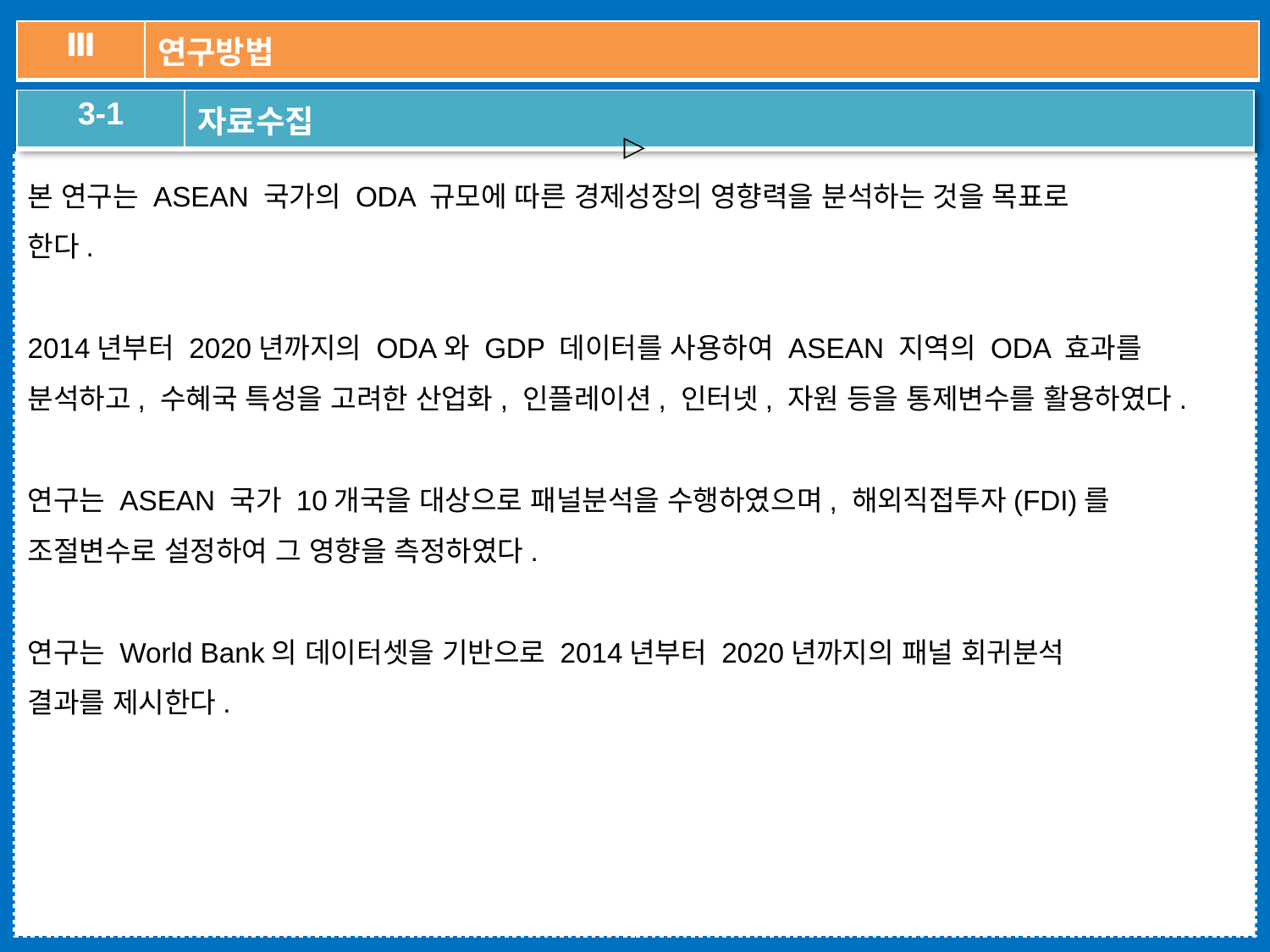

| Ⅲ | 연구방법 |
| --- | --- |
| 3-1 | 자료수집 |
| --- | --- |

▷
본 연구는 ASEAN 국가의 ODA 규모에 따른 경제성장의 영향력을 분석하는 것을 목표로
한다.

2014년부터 2020년까지의 ODA와 GDP 데이터를 사용하여 ASEAN 지역의 ODA 효과를 분석하고, 수혜국 특성을 고려한 산업화, 인플레이션, 인터넷, 자원 등을 통제변수를 활용하였다.

연구는 ASEAN 국가 10개국을 대상으로 패널분석을 수행하였으며, 해외직접투자(FDI)를 조절변수로 설정하여 그 영향을 측정하였다.

연구는 World Bank의 데이터셋을 기반으로 2014년부터 2020년까지의 패널 회귀분석
결과를 제시한다.